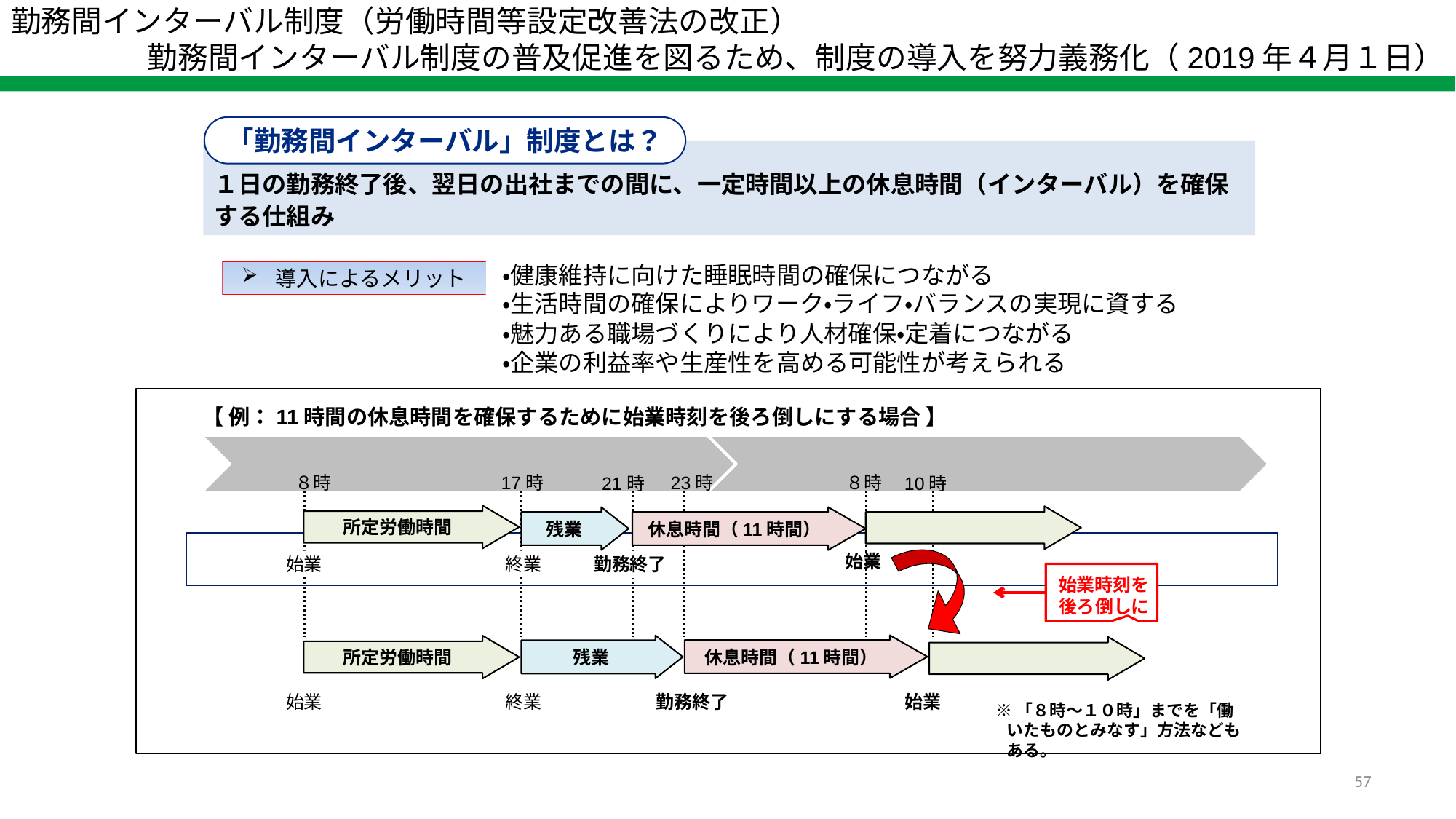

勤務間インターバル制度（労働時間等設定改善法の改正）
　　勤務間インターバル制度の普及促進を図るため、制度の導入を努力義務化（2019年４月１日）

「勤務間インターバル」制度とは？
１日の勤務終了後、翌日の出社までの間に、一定時間以上の休息時間（インターバル）を確保する仕組み
・健康維持に向けた睡眠時間の確保につながる
・生活時間の確保によりワーク・ライフ・バランスの実現に資する
・魅力ある職場づくりにより人材確保・定着につながる
・企業の利益率や生産性を高める可能性が考えられる
導入によるメリット

【 例：11時間の休息時間を確保するために始業時刻を後ろ倒しにする場合 】

８時

８時
17時
21時
23時

10時
所定労働時間

残業
休息時間（11時間）

始業
始業
終業
勤務終了
始業時刻を
後ろ倒しに
休息時間（11時間）
残業
所定労働時間

始業
始業
終業
勤務終了
※「８時～１０時」までを「働いたものとみなす」方法などもある。
57